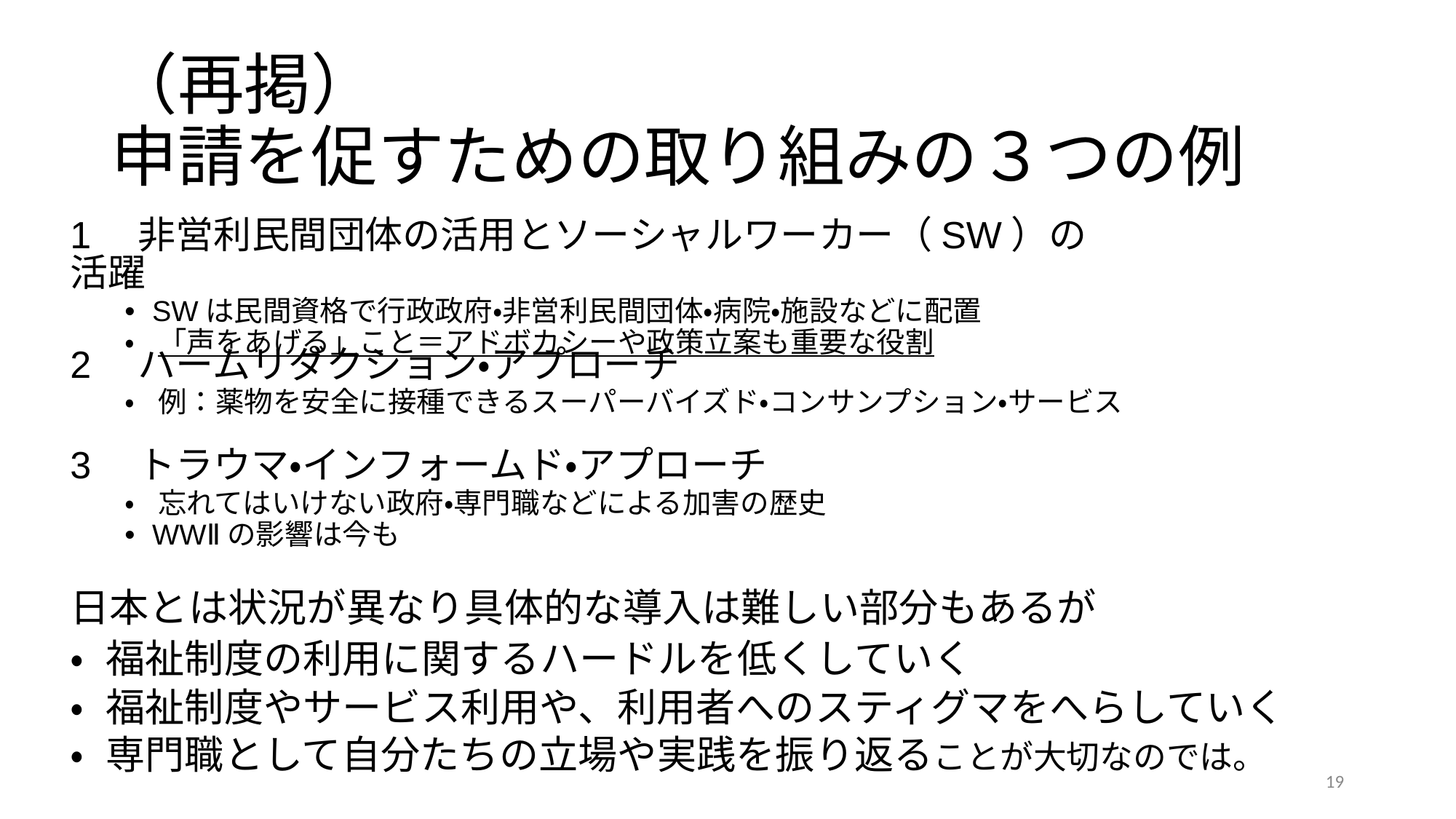

（再掲）
申請を促すための取り組みの３つの例
1　非営利民間団体の活用とソーシャルワーカー（SW）の活躍
• SWは民間資格で行政政府・非営利民間団体・病院・施設などに配置
• 「声をあげる」こと＝アドボカシーや政策立案も重要な役割
2　ハームリダクション・アプローチ
• 例：薬物を安全に接種できるスーパーバイズド・コンサンプション・サービス
3　トラウマ・インフォームド・アプローチ
• 忘れてはいけない政府・専門職などによる加害の歴史
• WWⅡの影響は今も
日本とは状況が異なり具体的な導入は難しい部分もあるが
• 福祉制度の利用に関するハードルを低くしていく
• 福祉制度やサービス利用や、利用者へのスティグマをへらしていく
• 専門職として自分たちの立場や実践を振り返ることが大切なのでは。
19